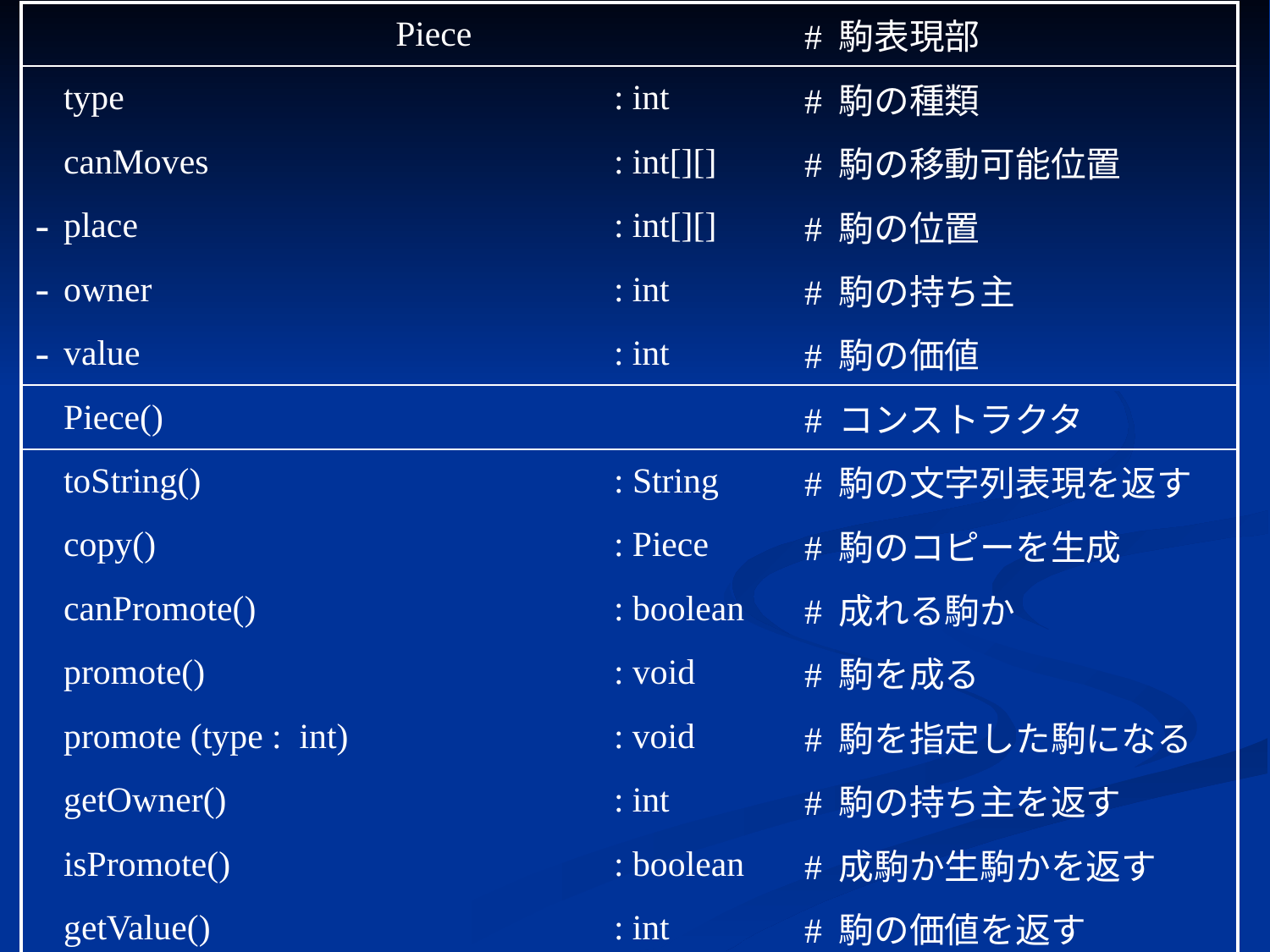

|  | Piece |  | # 駒表現部 |
| --- | --- | --- | --- |
|  | type | : int | # 駒の種類 |
|  | canMoves | : int[][] | # 駒の移動可能位置 |
| - | place | : int[][] | # 駒の位置 |
| - | owner | : int | # 駒の持ち主 |
| - | value | : int | # 駒の価値 |
|  | Piece() |  | # コンストラクタ |
|  | toString() | : String | # 駒の文字列表現を返す |
|  | copy() | : Piece | # 駒のコピーを生成 |
|  | canPromote() | : boolean | # 成れる駒か |
|  | promote() | : void | # 駒を成る |
|  | promote (type : int) | : void | # 駒を指定した駒になる |
|  | getOwner() | : int | # 駒の持ち主を返す |
|  | isPromote() | : boolean | # 成駒か生駒かを返す |
|  | getValue() | : int | # 駒の価値を返す |